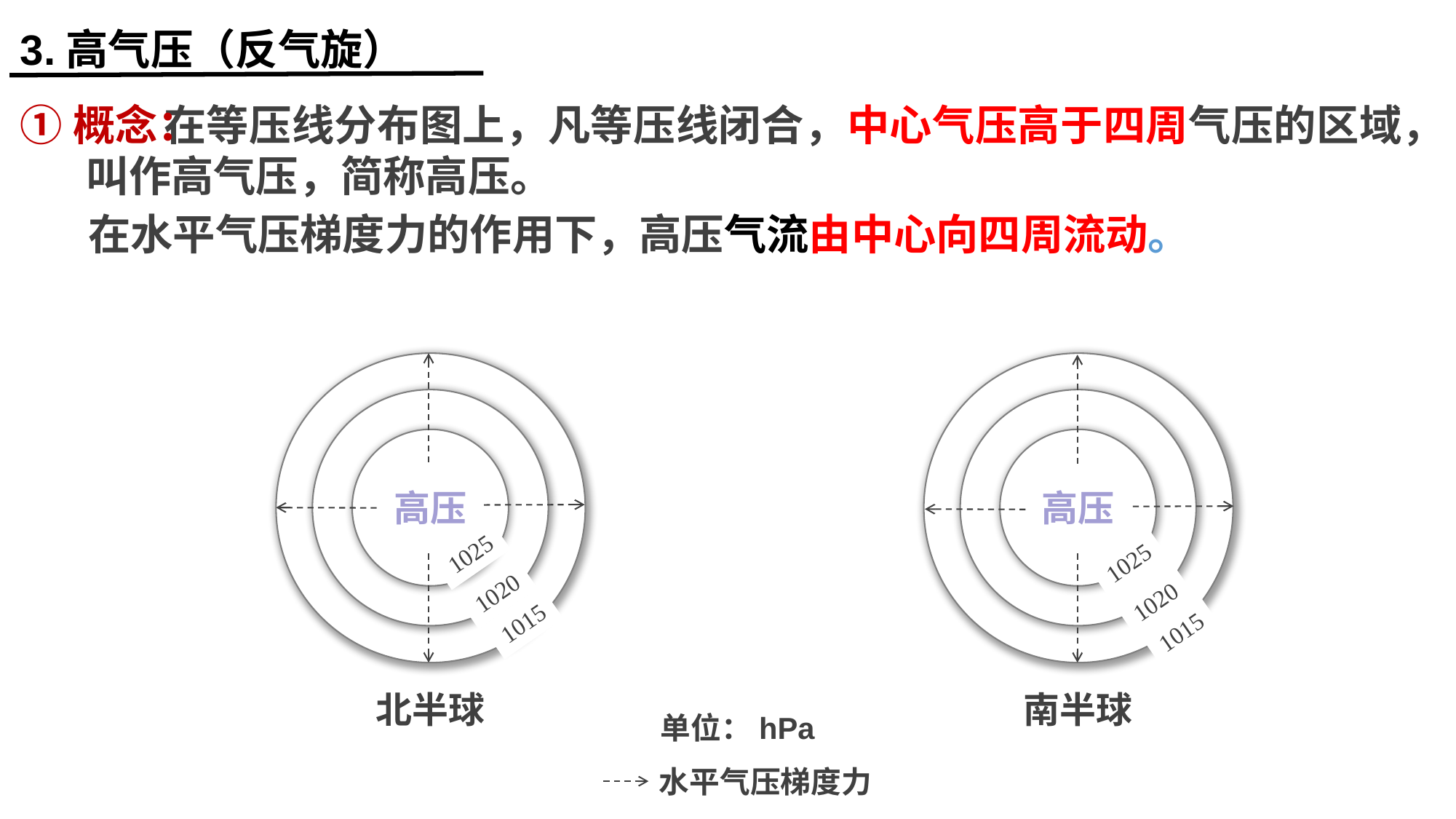

3.高气压（反气旋）
①概念：
        在等压线分布图上，凡等压线闭合，中心气压高于四周气压的区域，叫作高气压，简称高压。

       在水平气压梯度力的作用下，高压气流由中心向四周流动。

高压
高压
1025
1025
1020
1020
1015
1015
北半球
南半球
单位：hPa
水平气压梯度力